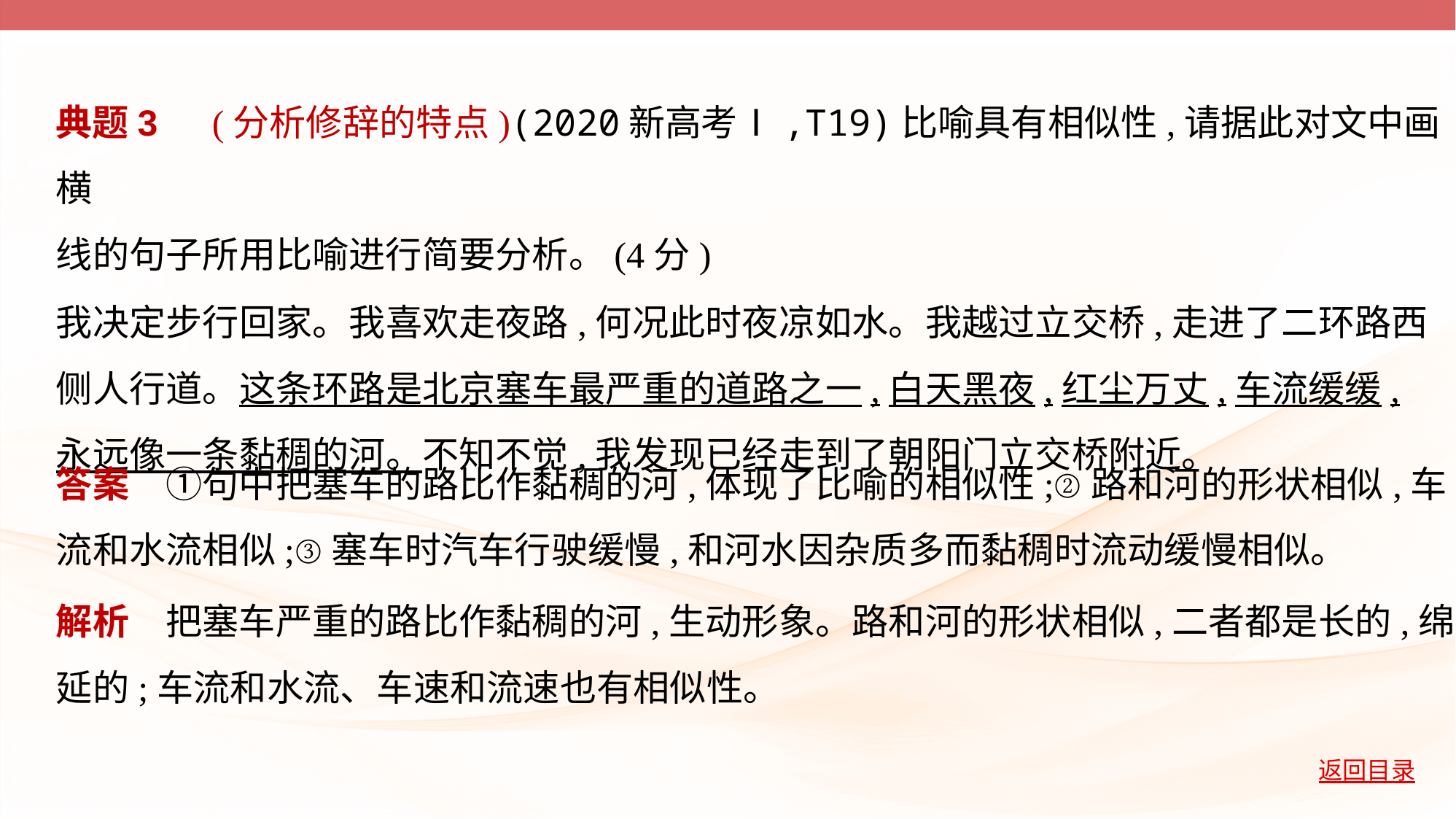

典题3　(分析修辞的特点)(2020新高考Ⅰ,T19)比喻具有相似性,请据此对文中画横
线的句子所用比喻进行简要分析。(4分)
我决定步行回家。我喜欢走夜路,何况此时夜凉如水。我越过立交桥,走进了二环路西
侧人行道。这条环路是北京塞车最严重的道路之一,白天黑夜,红尘万丈,车流缓缓,
永远像一条黏稠的河。不知不觉,我发现已经走到了朝阳门立交桥附近。
答案　①句中把塞车的路比作黏稠的河,体现了比喻的相似性;②路和河的形状相似,车
流和水流相似;③塞车时汽车行驶缓慢,和河水因杂质多而黏稠时流动缓慢相似。
解析　把塞车严重的路比作黏稠的河,生动形象。路和河的形状相似,二者都是长的,绵
延的;车流和水流、车速和流速也有相似性。